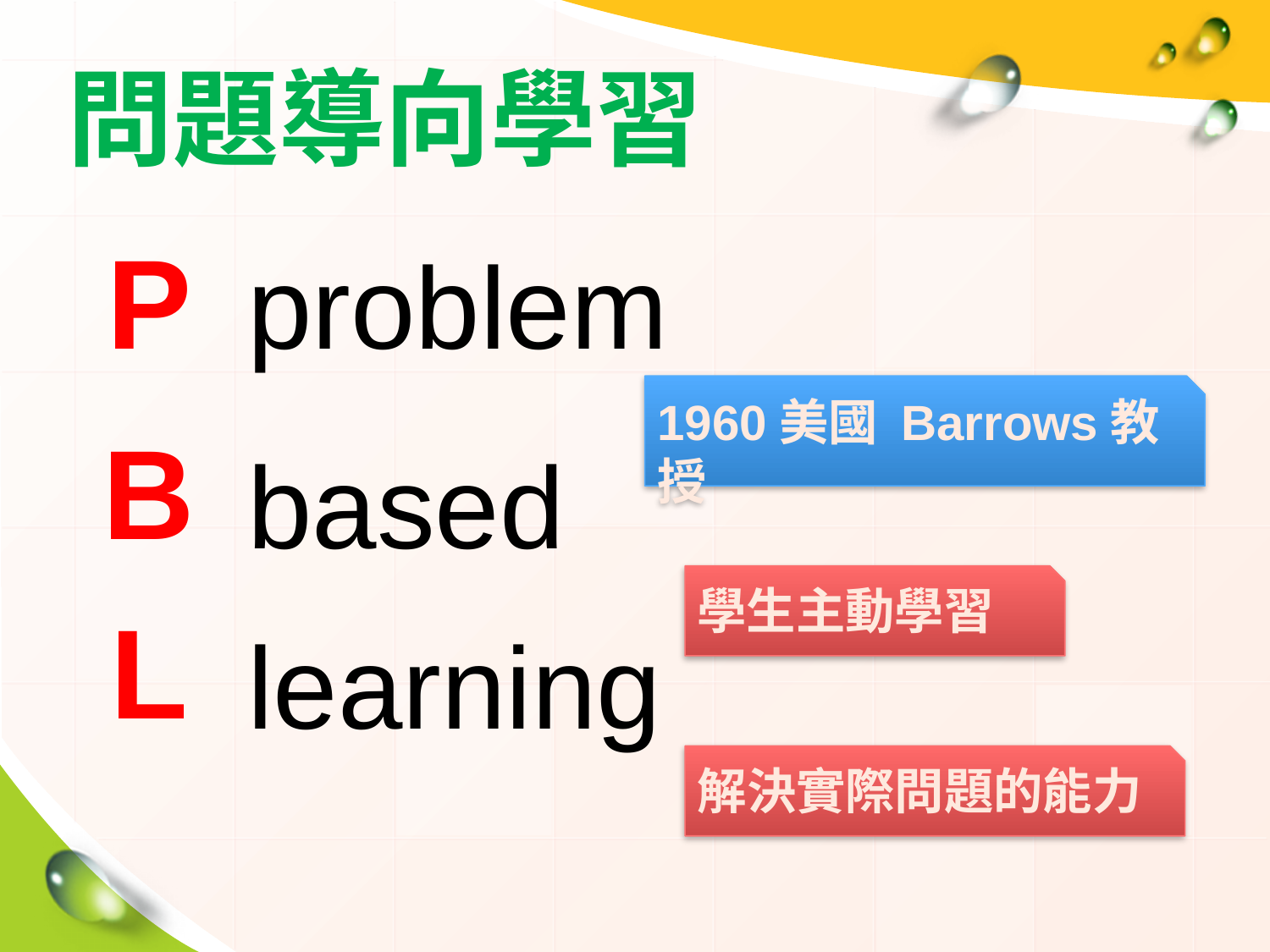

問題導向學習
P
problem
1960美國 Barrows教授

B
based
學生主動學習
L
learning
解決實際問題的能力